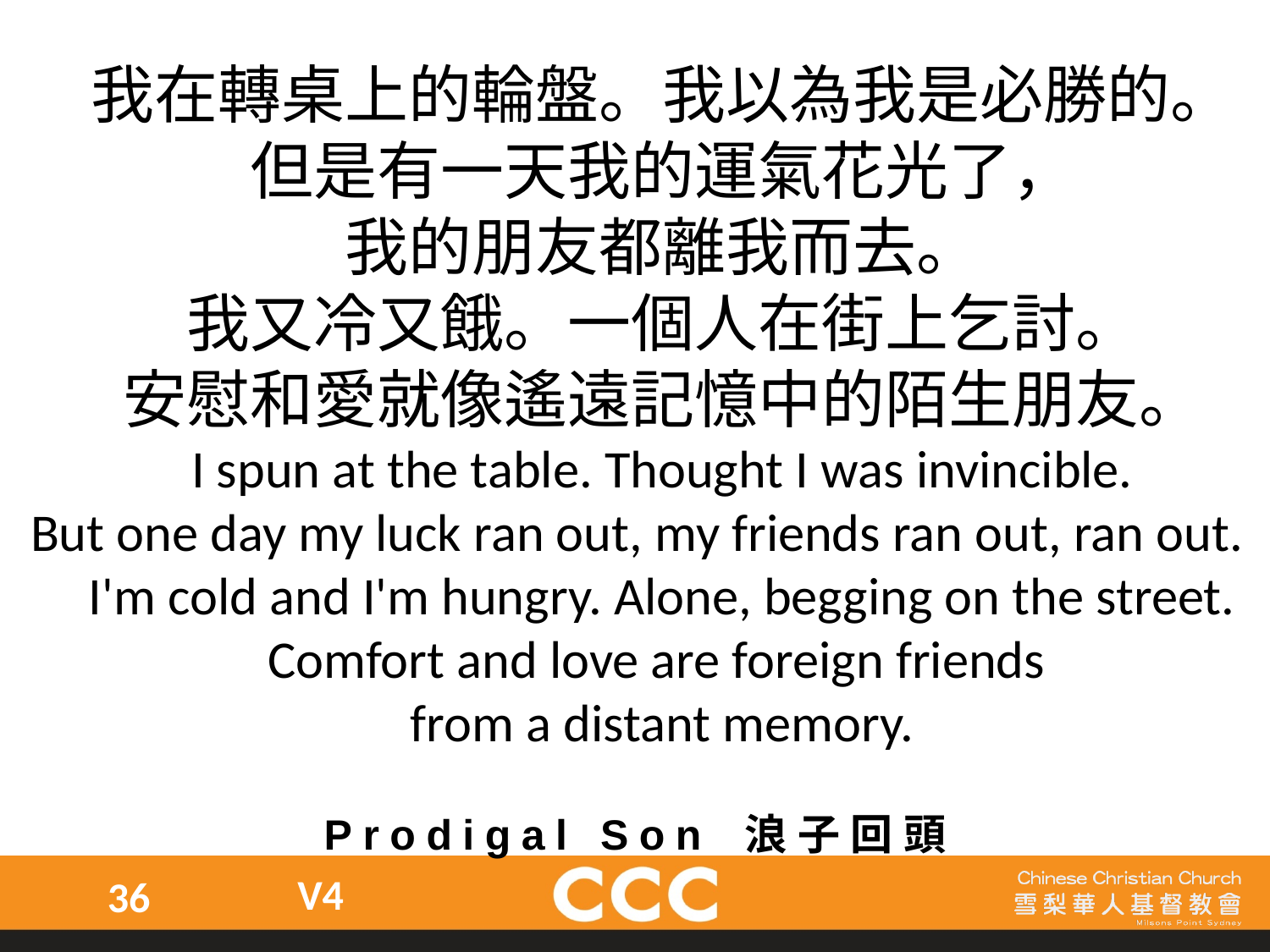

我在轉桌上的輪盤。我以為我是必勝的。
但是有一天我的運氣花光了，
我的朋友都離我而去。
我又冷又餓。一個人在街上乞討。
安慰和愛就像遙遠記憶中的陌生朋友。
I spun at the table. Thought I was invincible.
But one day my luck ran out, my friends ran out, ran out.
I'm cold and I'm hungry. Alone, begging on the street.
Comfort and love are foreign friends
from a distant memory.
Prodigal Son 浪子回頭
V4
36